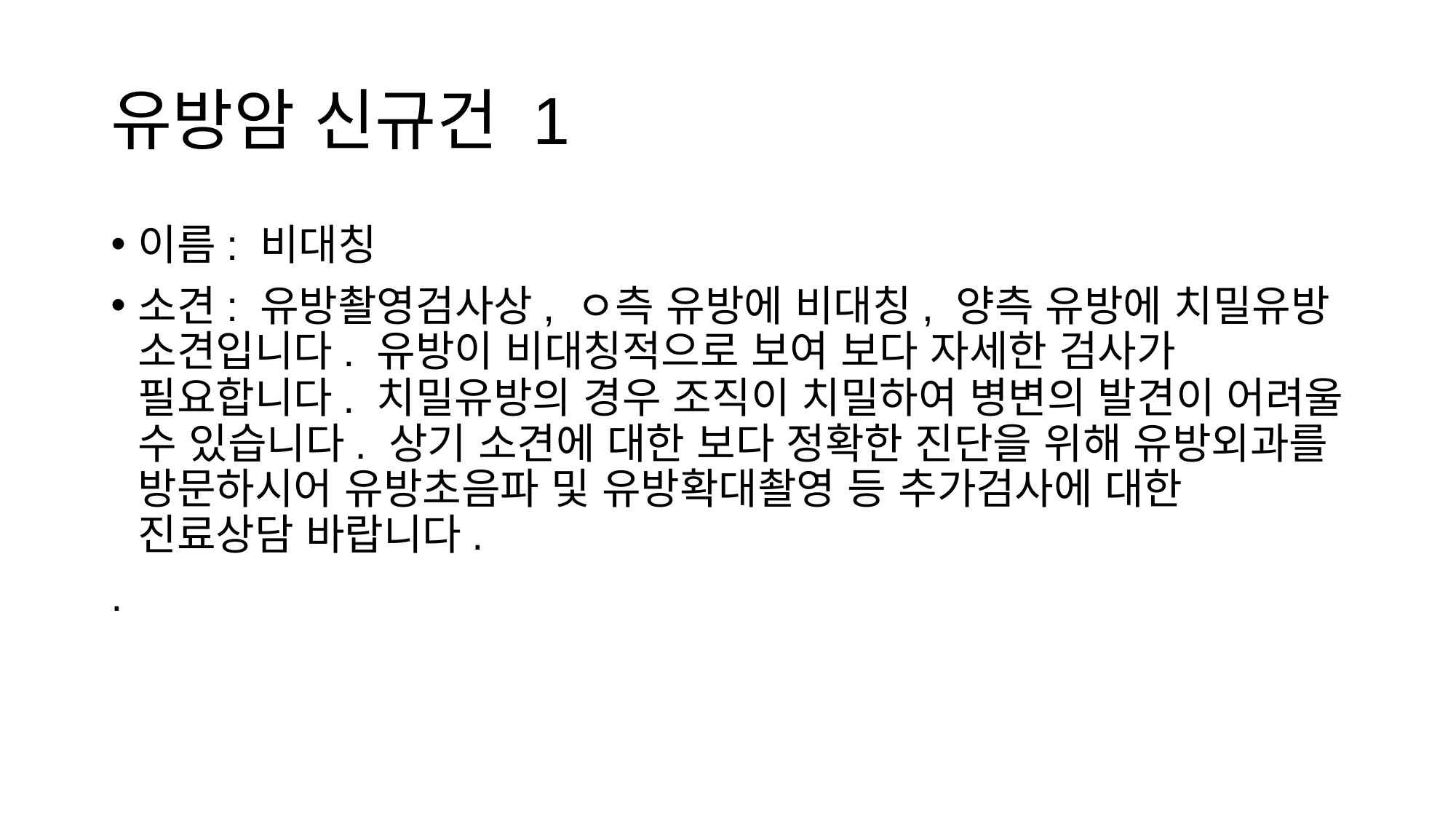

# 유방암 신규건 1
이름: 비대칭
소견: 유방촬영검사상, ㅇ측 유방에 비대칭, 양측 유방에 치밀유방 소견입니다. 유방이 비대칭적으로 보여 보다 자세한 검사가 필요합니다. 치밀유방의 경우 조직이 치밀하여 병변의 발견이 어려울 수 있습니다. 상기 소견에 대한 보다 정확한 진단을 위해 유방외과를 방문하시어 유방초음파 및 유방확대촬영 등 추가검사에 대한 진료상담 바랍니다.
.